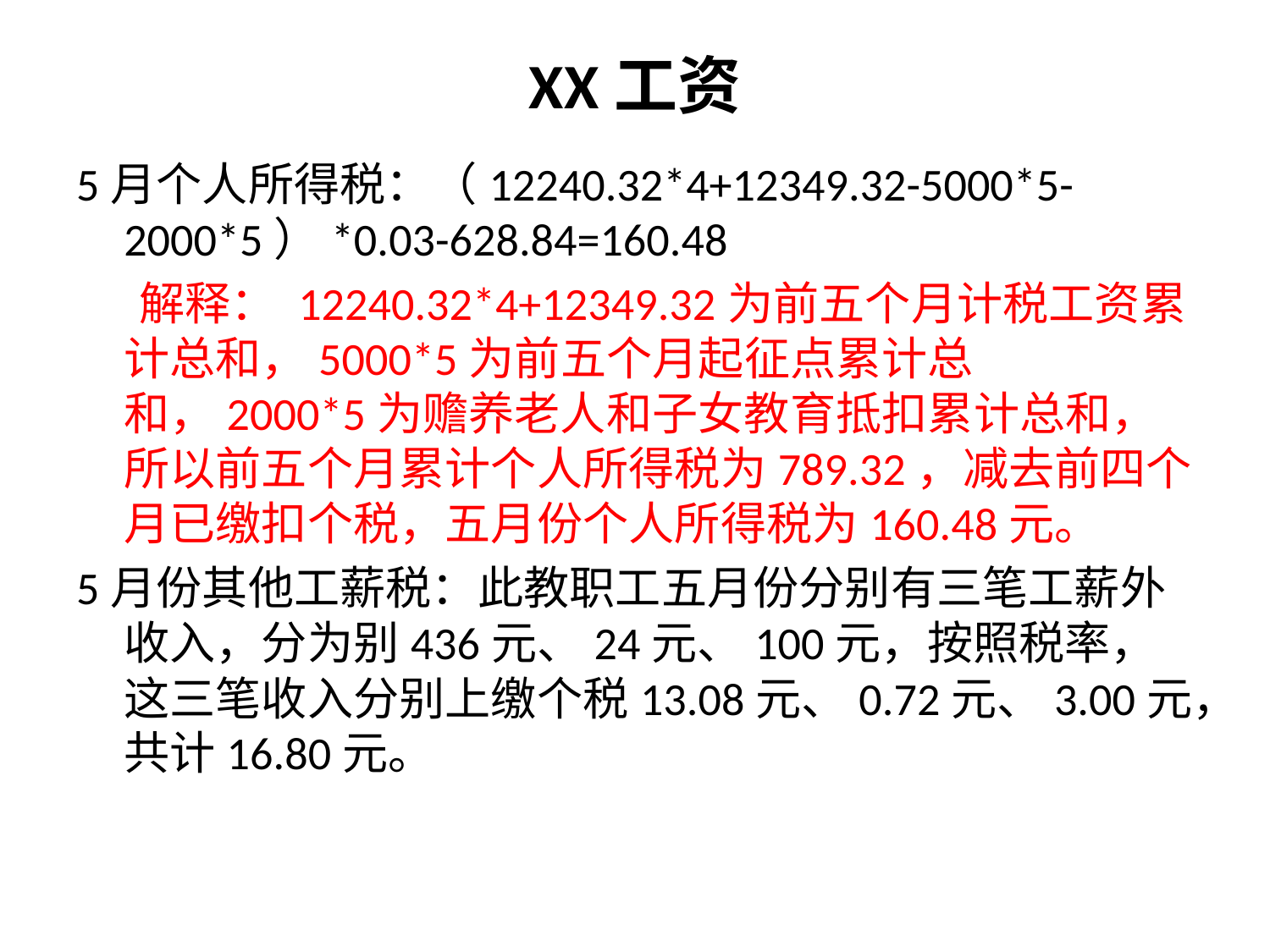

# XX工资
5月个人所得税：（12240.32*4+12349.32-5000*5-2000*5）*0.03-628.84=160.48
     解释： 12240.32*4+12349.32为前五个月计税工资累计总和，5000*5为前五个月起征点累计总和，2000*5为赡养老人和子女教育抵扣累计总和，所以前五个月累计个人所得税为789.32，减去前四个月已缴扣个税，五月份个人所得税为160.48元。
5月份其他工薪税：此教职工五月份分别有三笔工薪外收入，分为别436元、24元、100元，按照税率，这三笔收入分别上缴个税13.08元、0.72元、3.00元，共计16.80元。